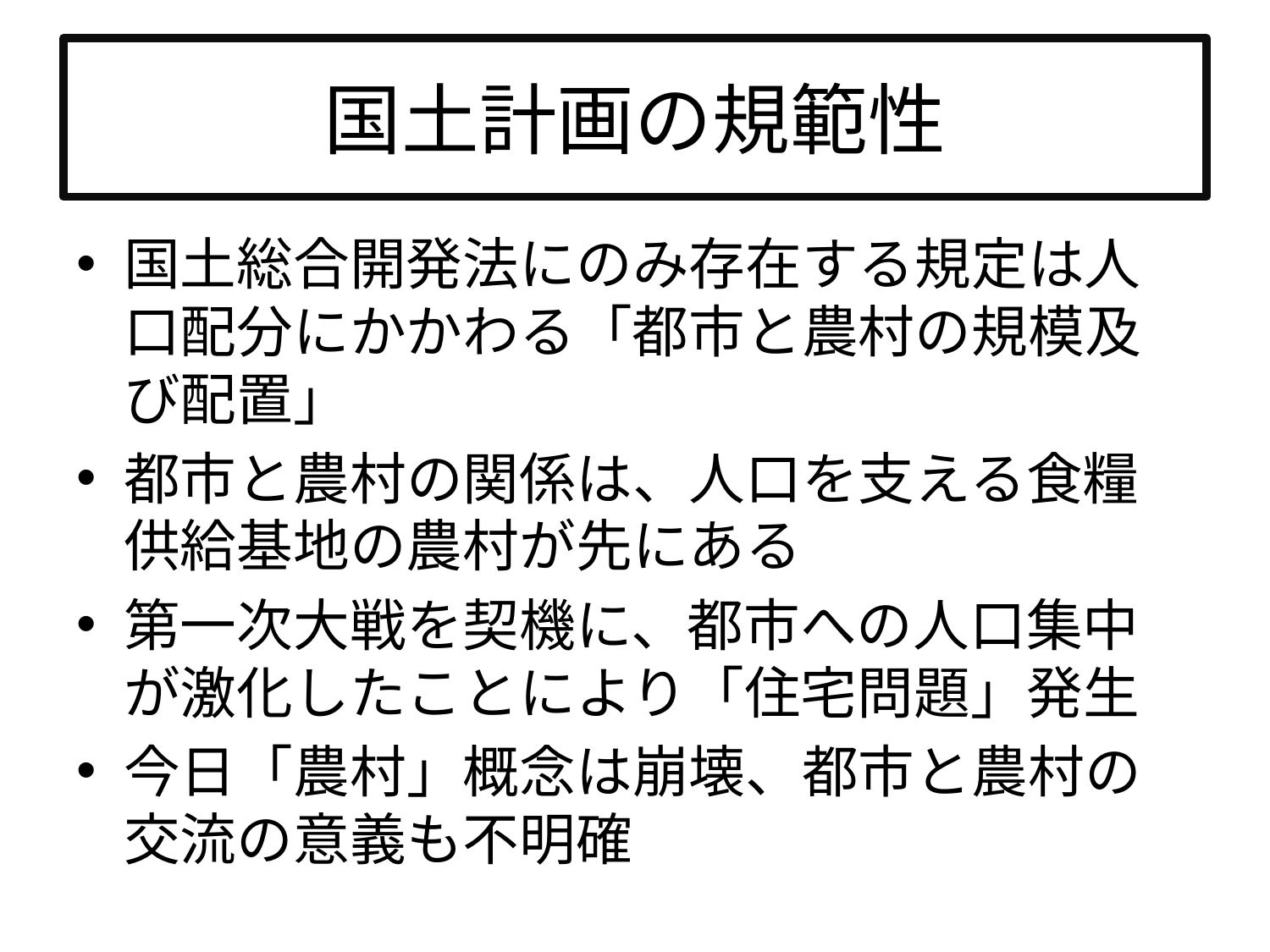

# 国土計画の規範性
国土総合開発法にのみ存在する規定は人口配分にかかわる「都市と農村の規模及び配置」
都市と農村の関係は、人口を支える食糧供給基地の農村が先にある
第一次大戦を契機に、都市への人口集中が激化したことにより「住宅問題」発生
今日「農村」概念は崩壊、都市と農村の交流の意義も不明確